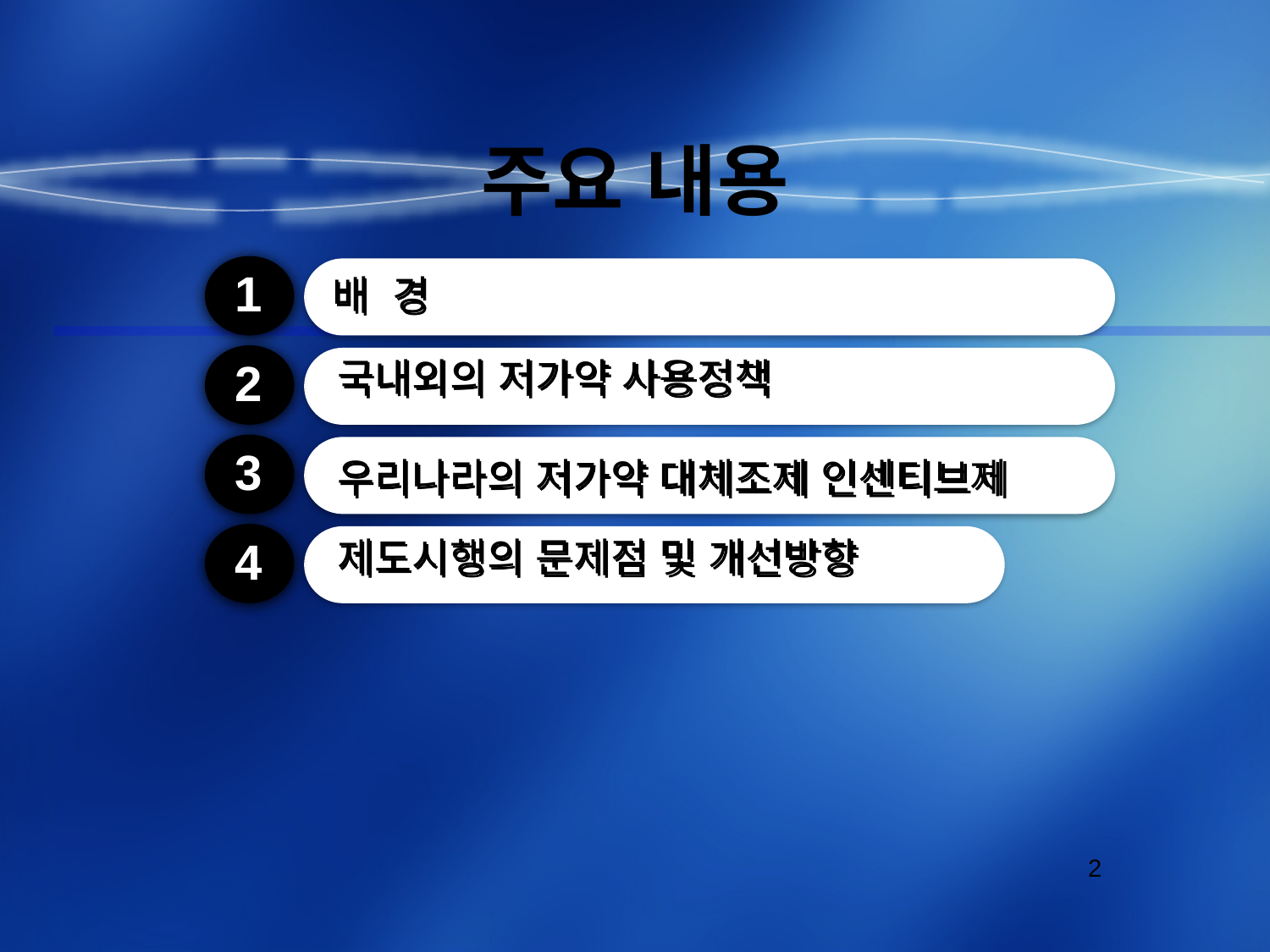

주요 내용
1

배  경

2

3

4

국내외의 저가약 사용정책

우리나라의 저가약 대체조제 인센티브제
제도시행의 문제점 및 개선방향
                       2